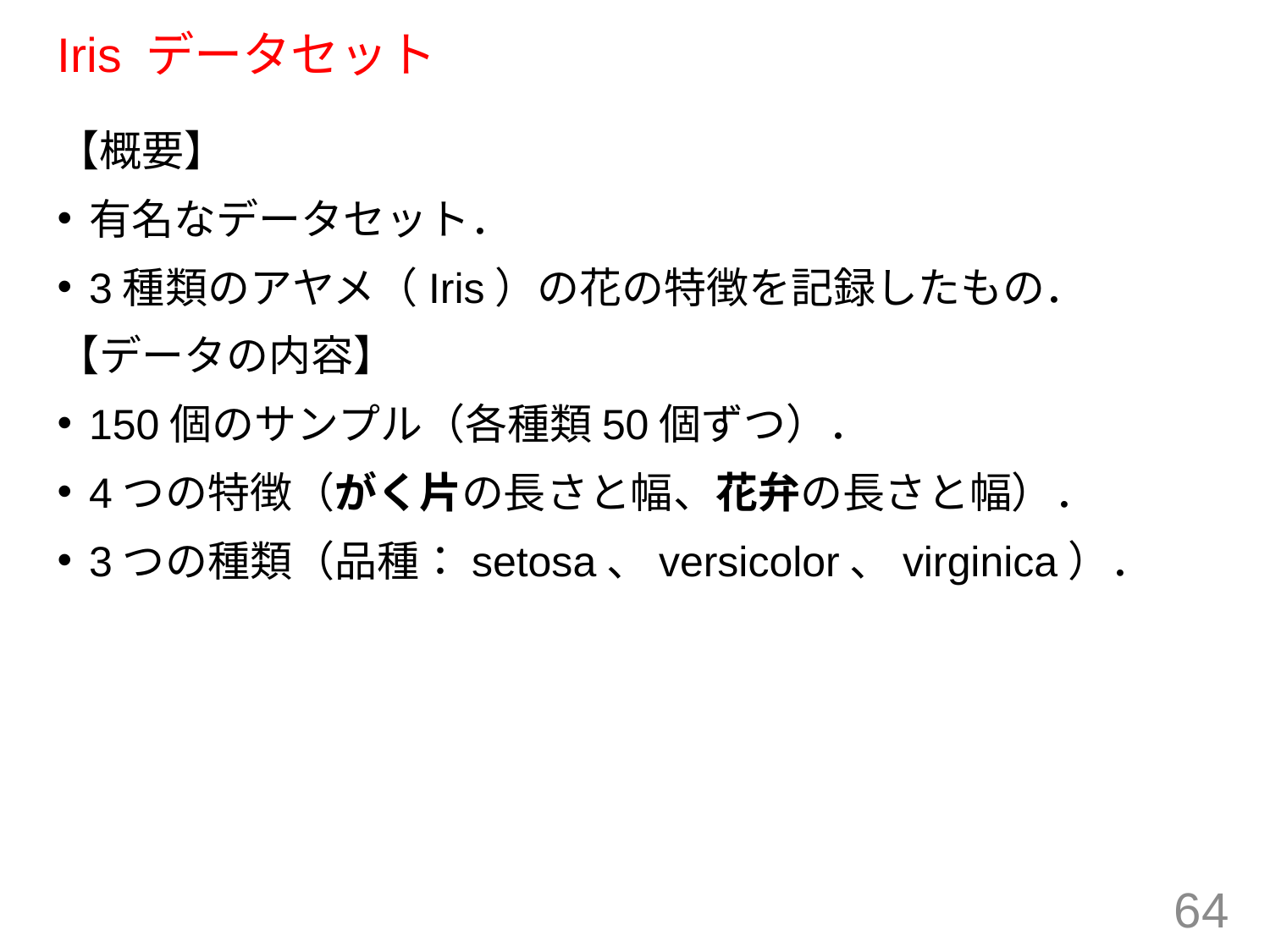

# Iris データセット
【概要】
有名なデータセット．
3種類のアヤメ（Iris）の花の特徴を記録したもの．
【データの内容】
150個のサンプル（各種類50個ずつ）．
4つの特徴（がく片の長さと幅、花弁の長さと幅）．
3つの種類（品種：setosa、versicolor、virginica）．
64